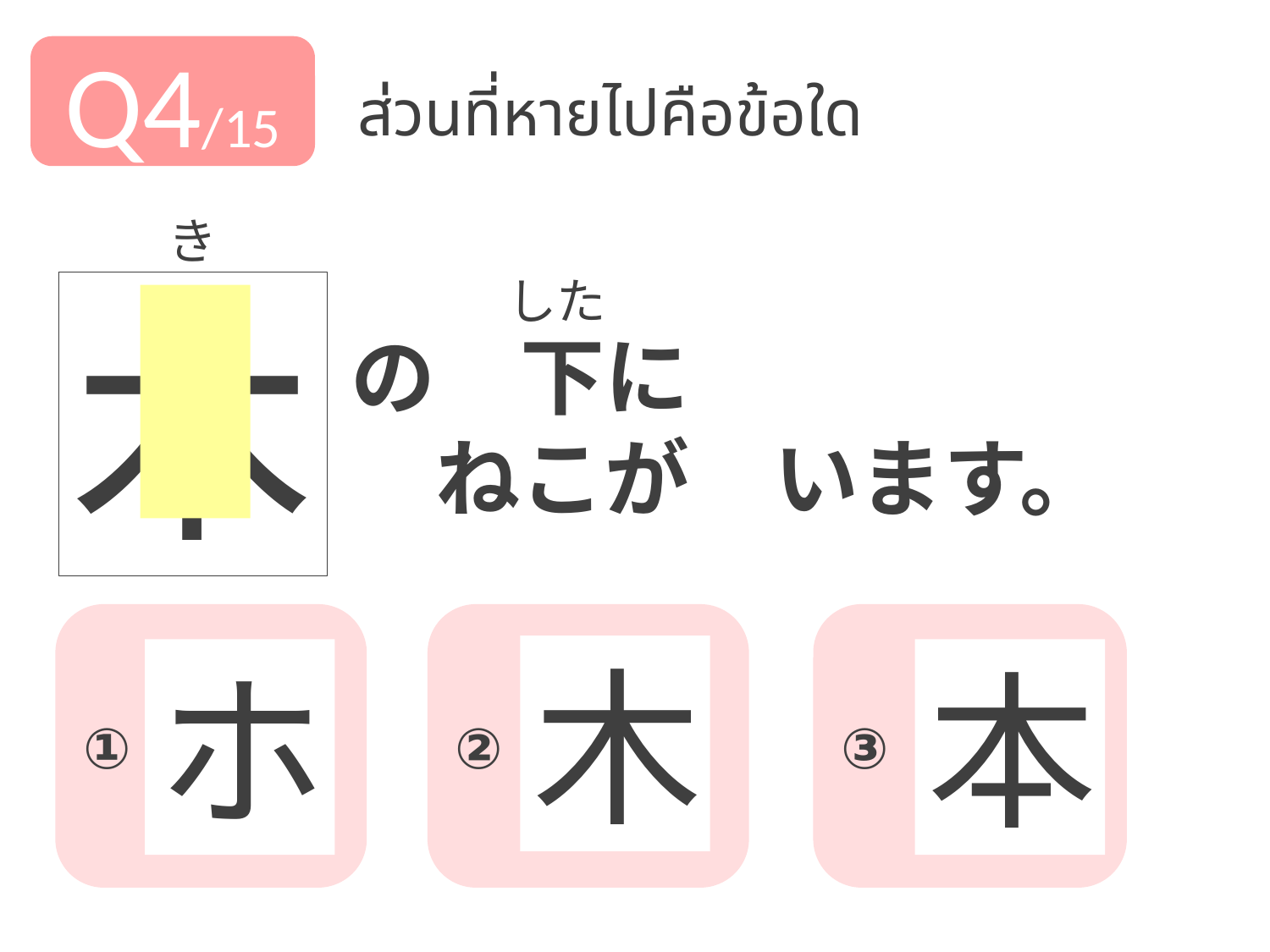

Q4/15
ส่วนที่หายไปคือข้อใด
き
した
木

　　　　の　下に
　　　　　ねこが　います。
①
②
③
木
ホ
本